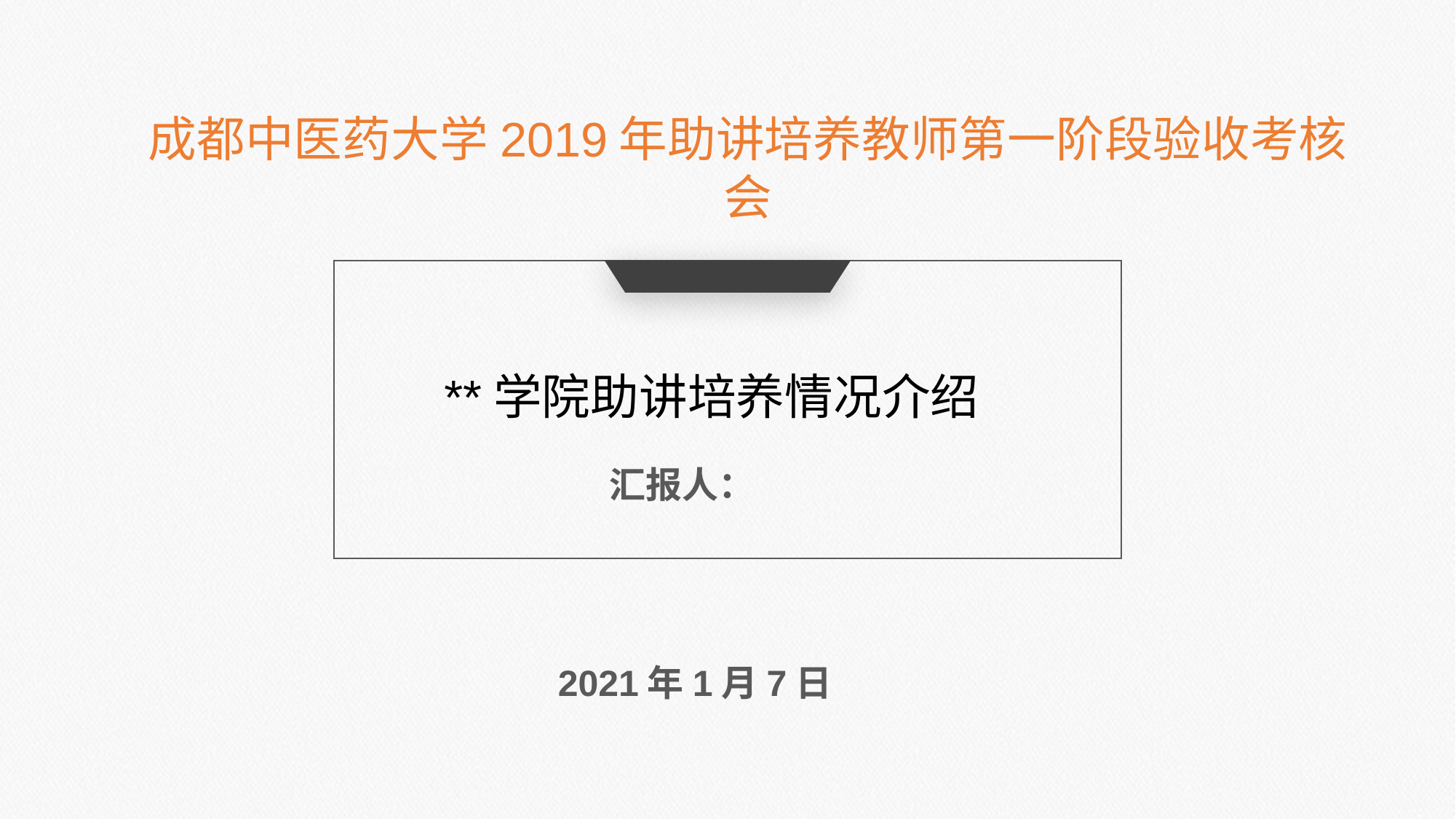

成都中医药大学2019年助讲培养教师第一阶段验收考核会

**学院助讲培养情况介绍
汇报人：
2021年1月7日